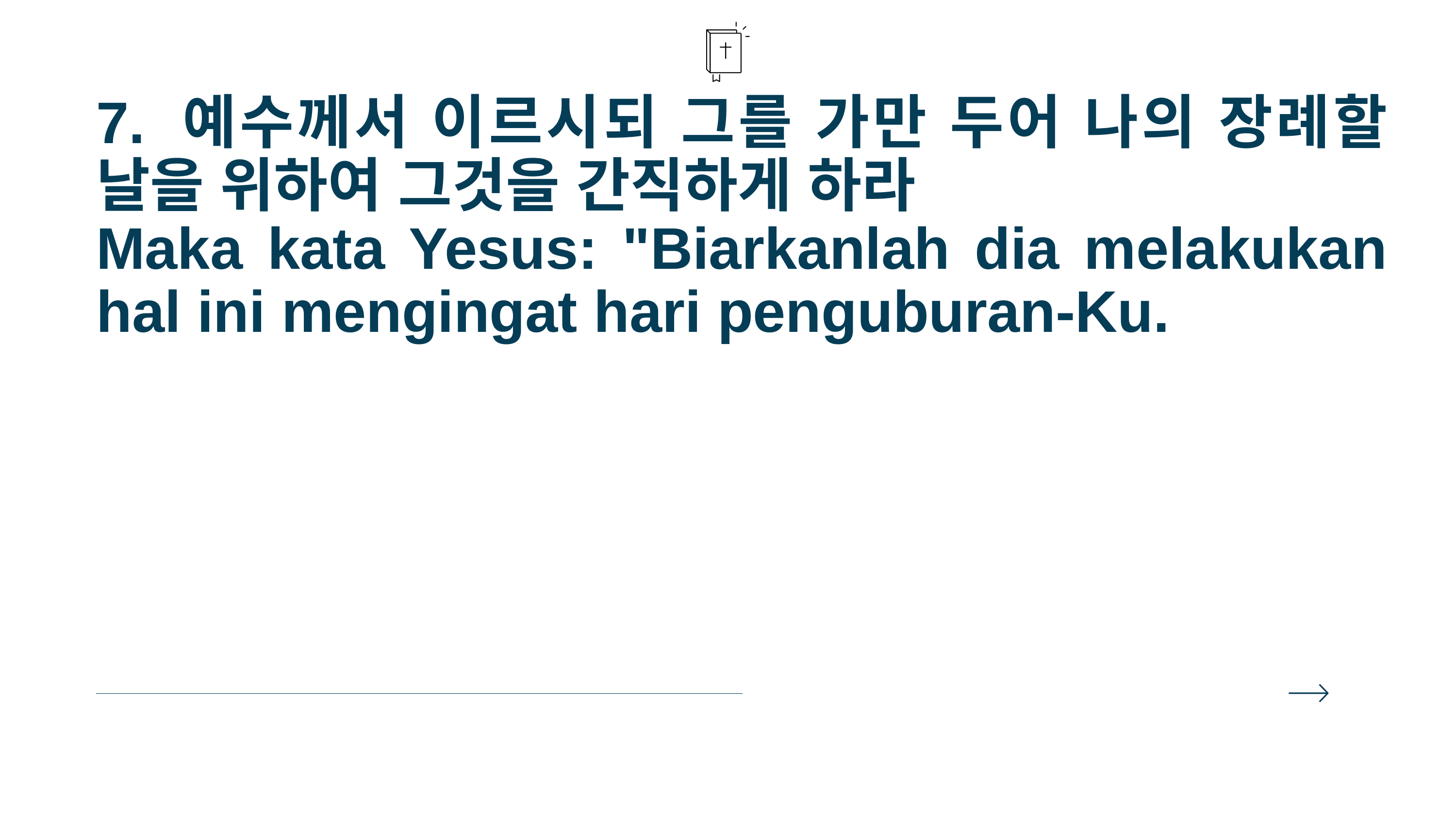

7. 예수께서 이르시되 그를 가만 두어 나의 장례할 날을 위하여 그것을 간직하게 하라
Maka kata Yesus: "Biarkanlah dia melakukan hal ini mengingat hari penguburan-Ku.